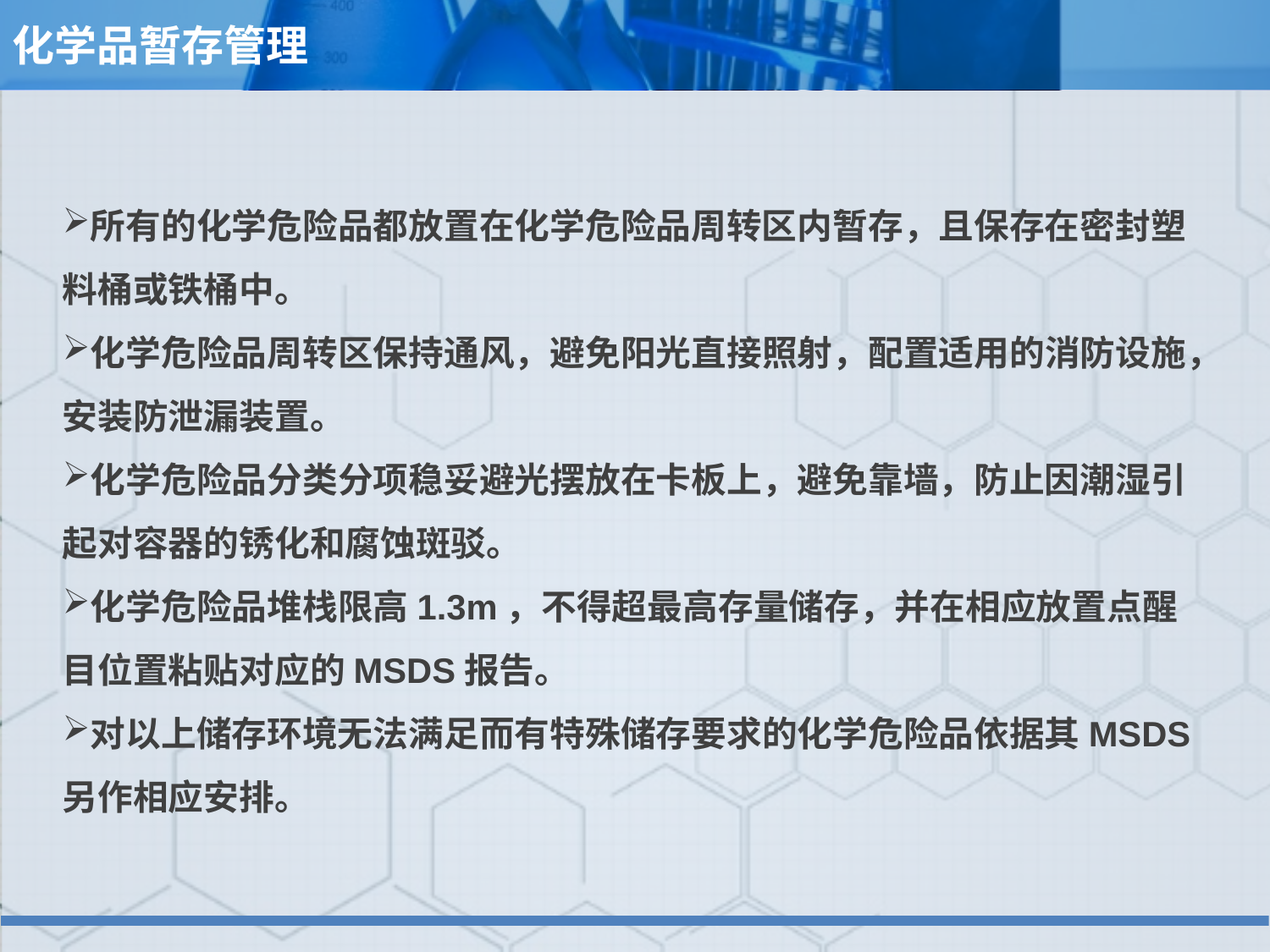

化学品暂存管理
所有的化学危险品都放置在化学危险品周转区内暂存，且保存在密封塑料桶或铁桶中。
化学危险品周转区保持通风，避免阳光直接照射，配置适用的消防设施，安装防泄漏装置。
化学危险品分类分项稳妥避光摆放在卡板上，避免靠墙，防止因潮湿引起对容器的锈化和腐蚀斑驳。
化学危险品堆栈限高1.3m，不得超最高存量储存，并在相应放置点醒目位置粘贴对应的MSDS报告。
对以上储存环境无法满足而有特殊储存要求的化学危险品依据其MSDS另作相应安排。